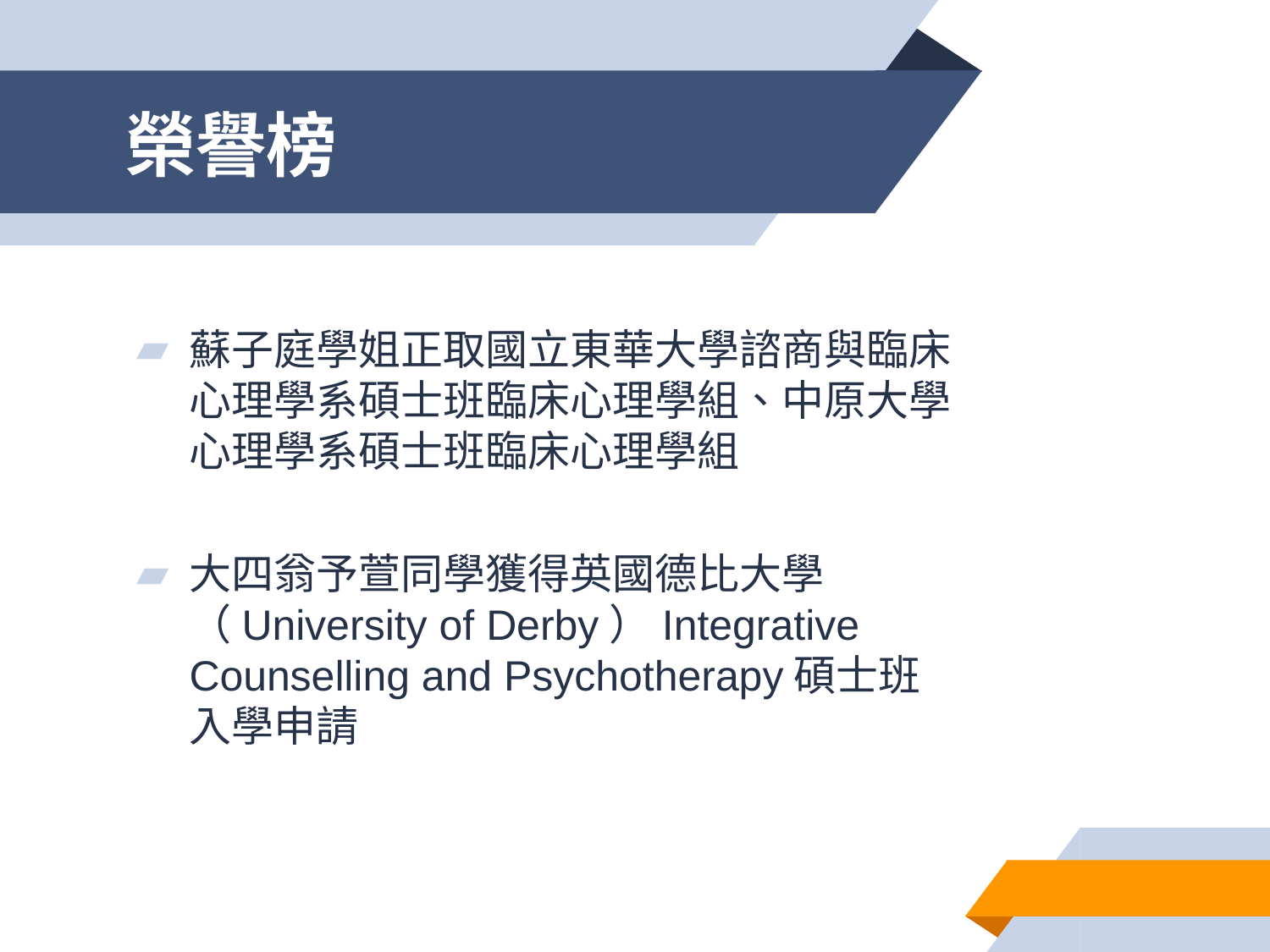

# 榮譽榜
蘇子庭學姐正取國立東華大學諮商與臨床心理學系碩士班臨床心理學組、中原大學心理學系碩士班臨床心理學組

大四翁予萱同學獲得英國德比大學（University of Derby）Integrative Counselling and Psychotherapy碩士班入學申請